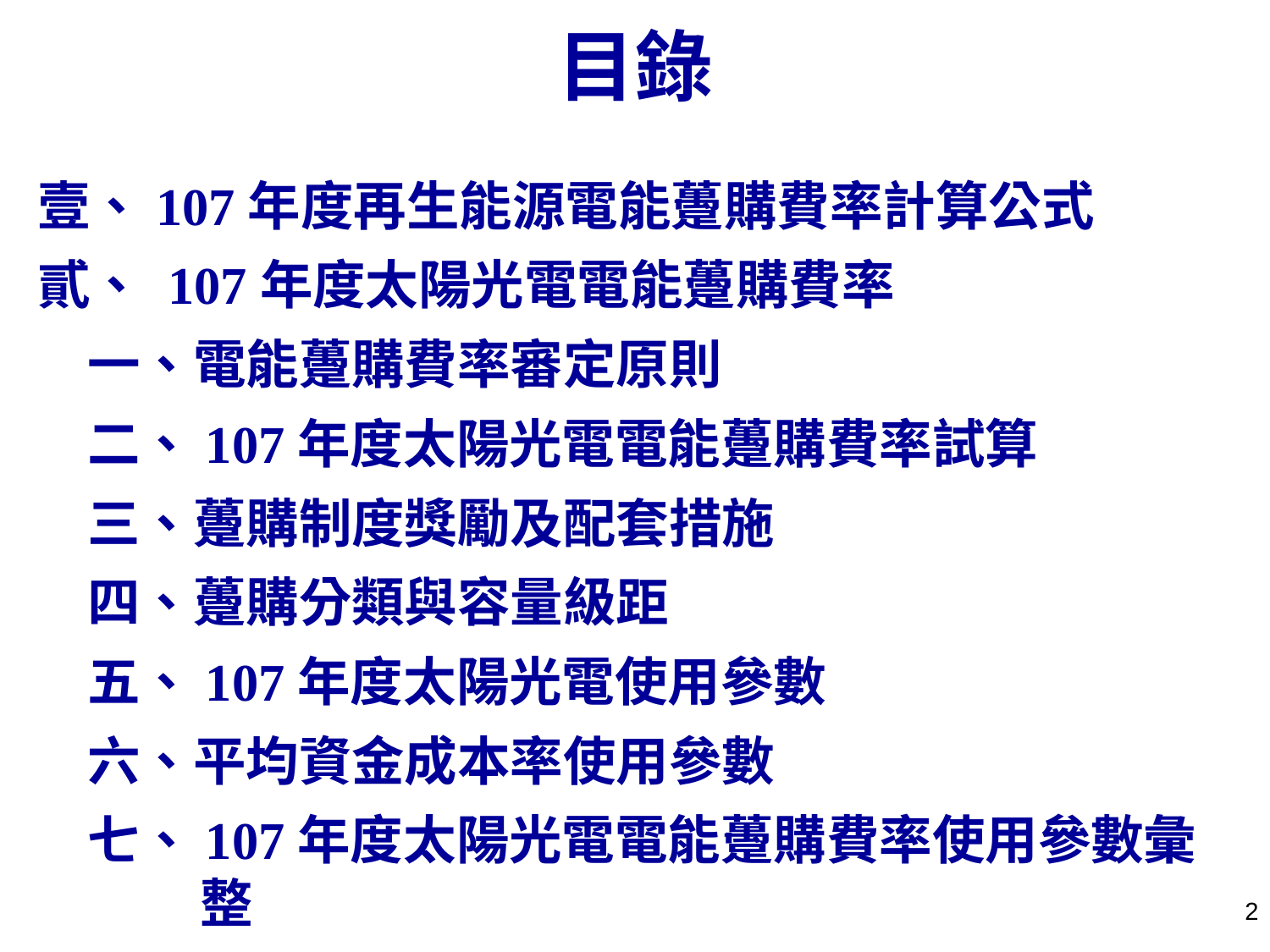

目錄
壹、107年度再生能源電能躉購費率計算公式
貳、 107年度太陽光電電能躉購費率
一、電能躉購費率審定原則
二、107年度太陽光電電能躉購費率試算
三、躉購制度獎勵及配套措施
四、躉購分類與容量級距
五、107年度太陽光電使用參數
六、平均資金成本率使用參數
七、107年度太陽光電電能躉購費率使用參數彙整
2